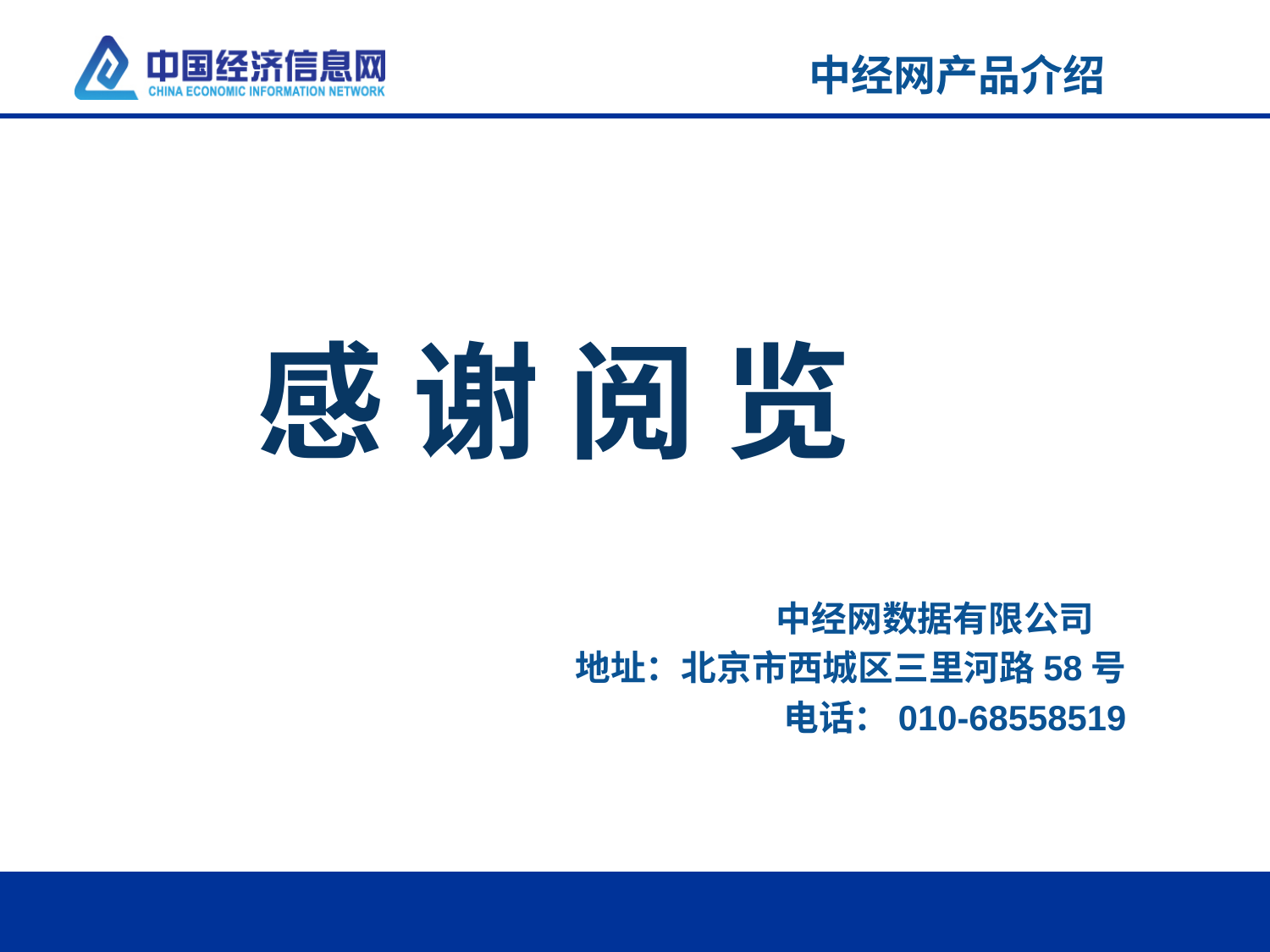

中经网产品介绍
感 谢 阅 览

 中经网数据有限公司
 地址：北京市西城区三里河路58号
 电话：010-68558519